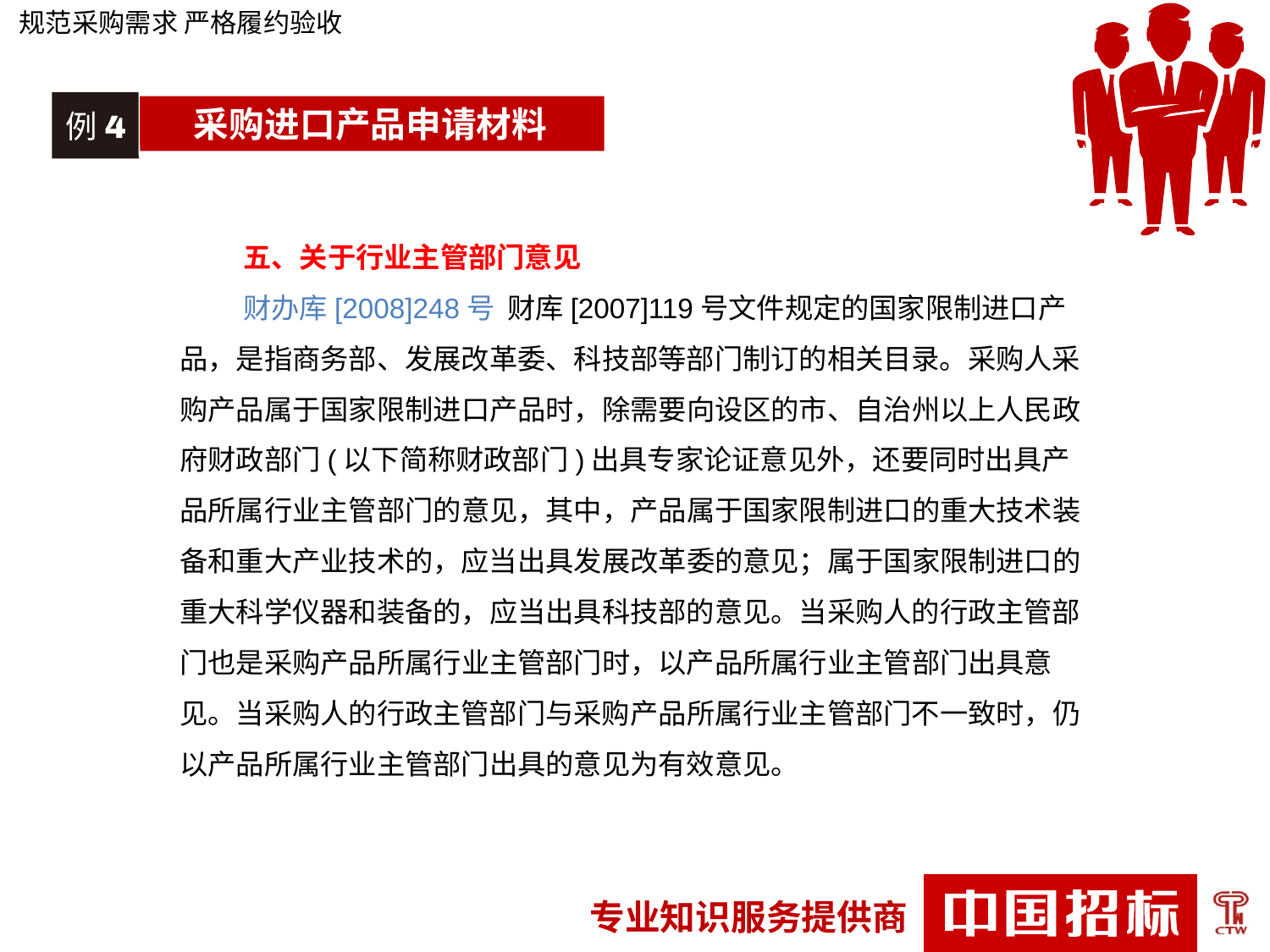

规范采购需求 严格履约验收

例4
采购进口产品申请材料
五、关于行业主管部门意见
财办库[2008]248号  财库[2007]119号文件规定的国家限制进口产品，是指商务部、发展改革委、科技部等部门制订的相关目录。采购人采购产品属于国家限制进口产品时，除需要向设区的市、自治州以上人民政府财政部门(以下简称财政部门)出具专家论证意见外，还要同时出具产品所属行业主管部门的意见，其中，产品属于国家限制进口的重大技术装备和重大产业技术的，应当出具发展改革委的意见；属于国家限制进口的重大科学仪器和装备的，应当出具科技部的意见。当采购人的行政主管部门也是采购产品所属行业主管部门时，以产品所属行业主管部门出具意见。当采购人的行政主管部门与采购产品所属行业主管部门不一致时，仍以产品所属行业主管部门出具的意见为有效意见。